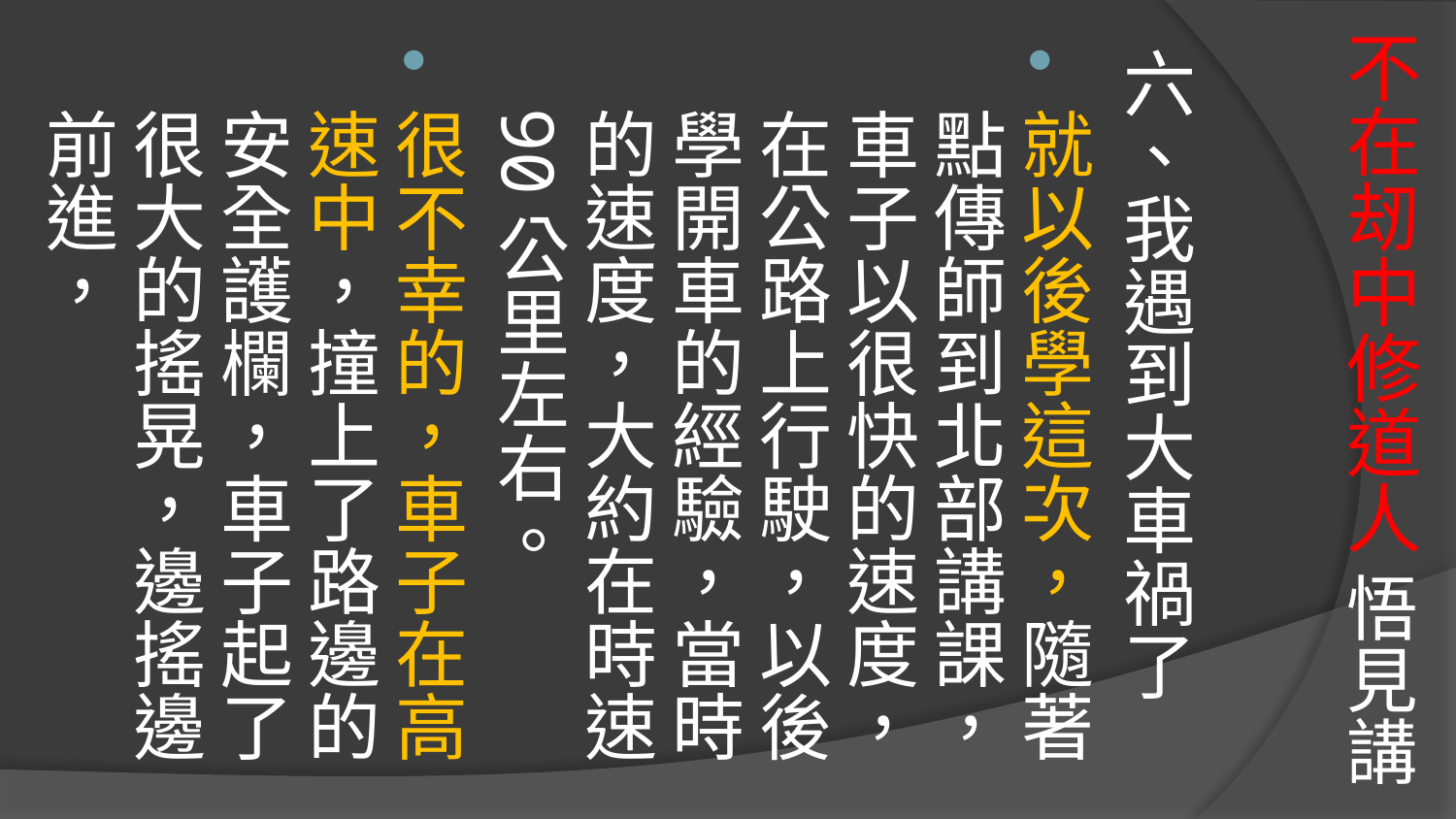

# 不在刼中修道人 悟見講
六、我遇到大車禍了
就以後學這次，隨著點傳師到北部講課，車子以很快的速度，在公路上行駛，以後學開車的經驗，當時的速度，大約在時速90公里左右。
很不幸的，車子在高速中，撞上了路邊的安全護欄，車子起了很大的搖晃，邊搖邊前進，